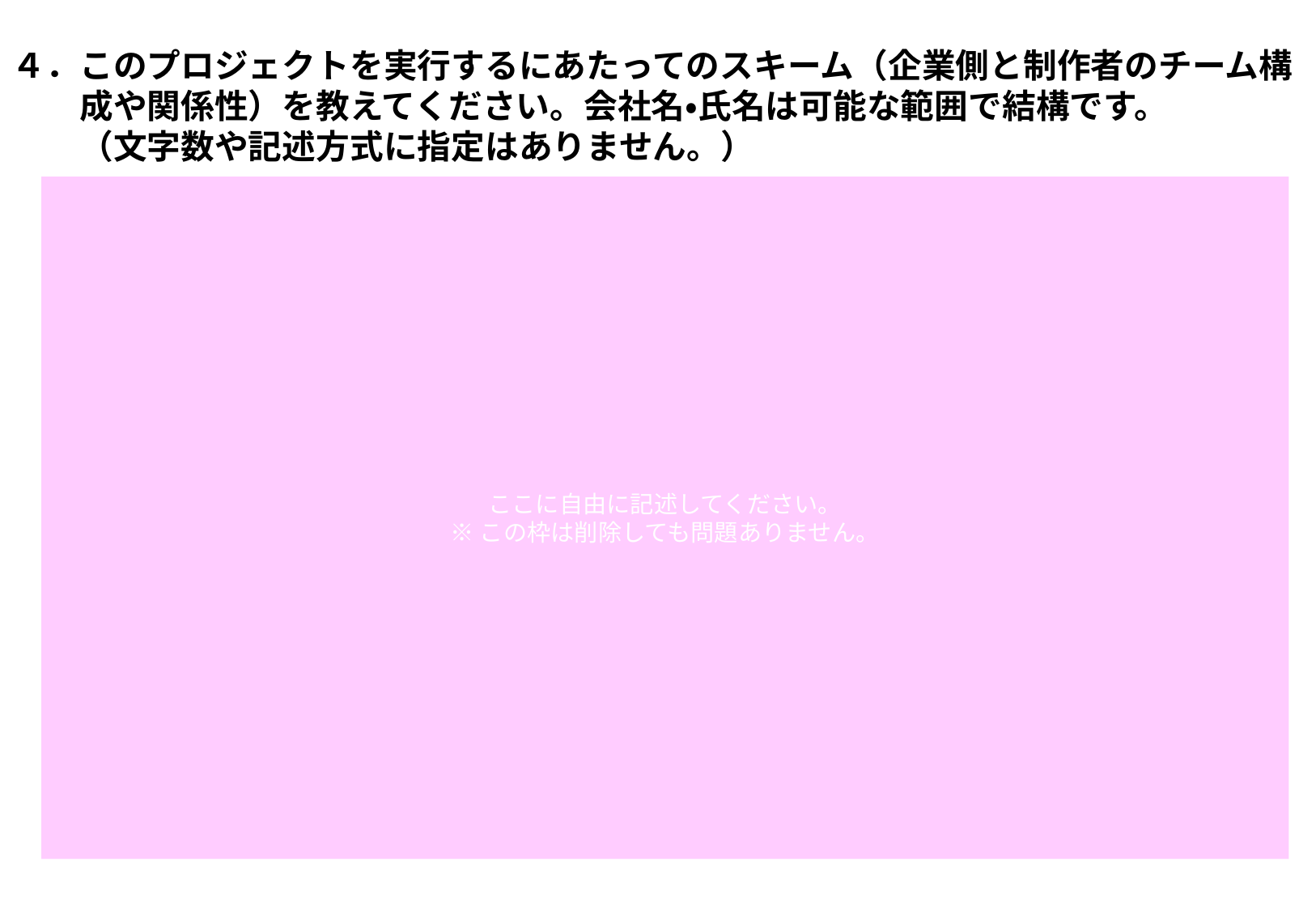

４．このプロジェクトを実行するにあたってのスキーム（企業側と制作者のチーム構
　　成や関係性）を教えてください。会社名・氏名は可能な範囲で結構です。
　　（文字数や記述方式に指定はありません。）
ここに自由に記述してください。
※この枠は削除しても問題ありません。